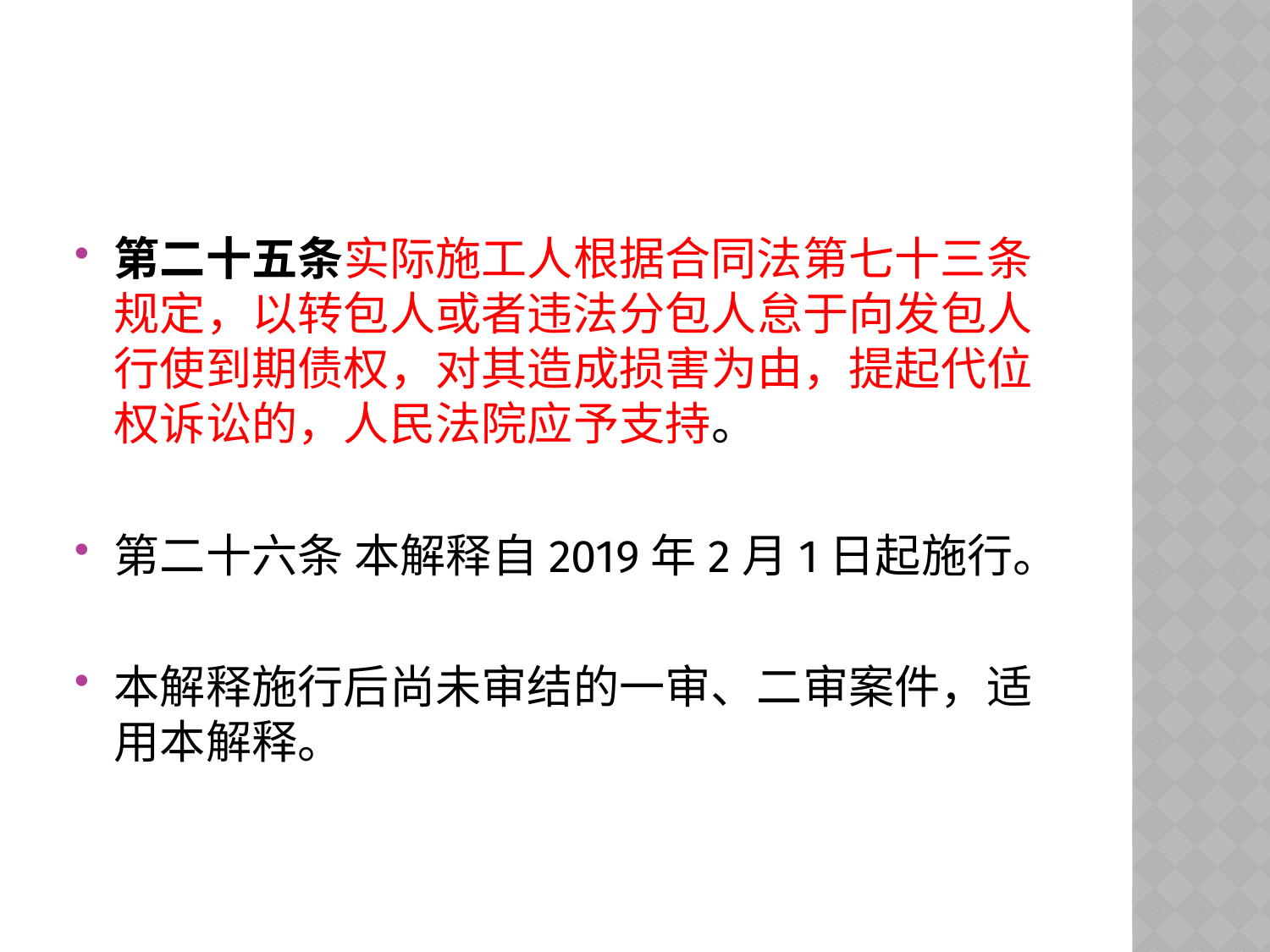

#
第二十五条实际施工人根据合同法第七十三条规定，以转包人或者违法分包人怠于向发包人行使到期债权，对其造成损害为由，提起代位权诉讼的，人民法院应予支持。

第二十六条 本解释自2019年2月1日起施行。

本解释施行后尚未审结的一审、二审案件，适用本解释。